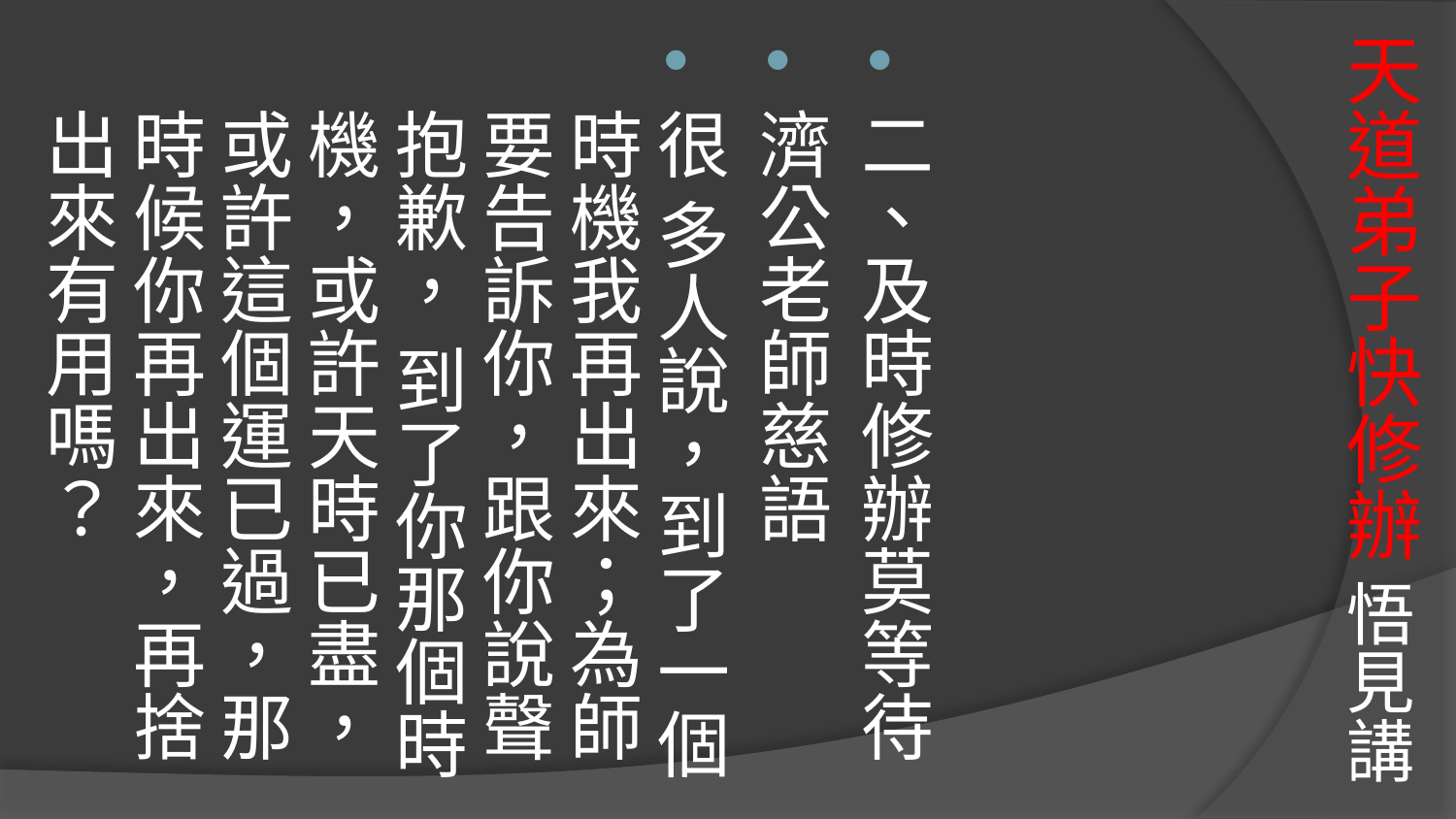

# 天道弟子快修辦 悟見講
二、及時修辦莫等待
濟公老師慈語
很 多人說，到了一個時機我再出來；為師要告訴你，跟你說聲抱歉， 到了你那個時機，或許天時已盡，或許這個運已過，那時候你再出來，再捨出來有用嗎？